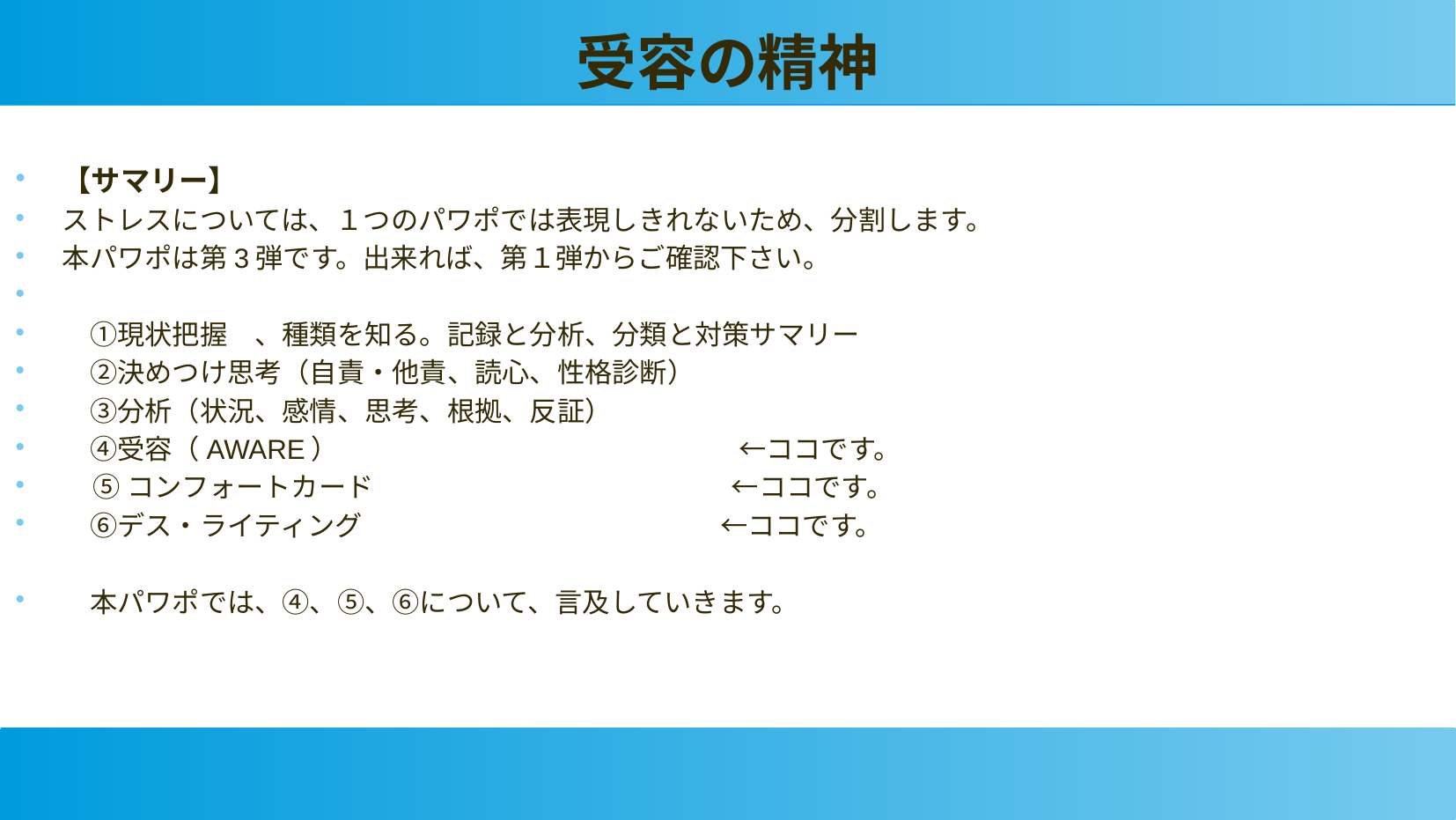

受容の精神

【サマリー】
ストレスについては、１つのパワポでは表現しきれないため、分割します。
本パワポは第3弾です。出来れば、第１弾からご確認下さい。

　①現状把握　、種類を知る。記録と分析、分類と対策サマリー
　②決めつけ思考（自責・他責、読心、性格診断）
　③分析（状況、感情、思考、根拠、反証）
　④受容（AWARE）                                                                 ←ココです。
     ⑤コンフォートカード　　　　　　　　　　　　　←ココです。
　⑥デス・ライティング　　　　　　　　　　　　　←ココです。

　本パワポでは、④、⑤、⑥について、言及していきます。